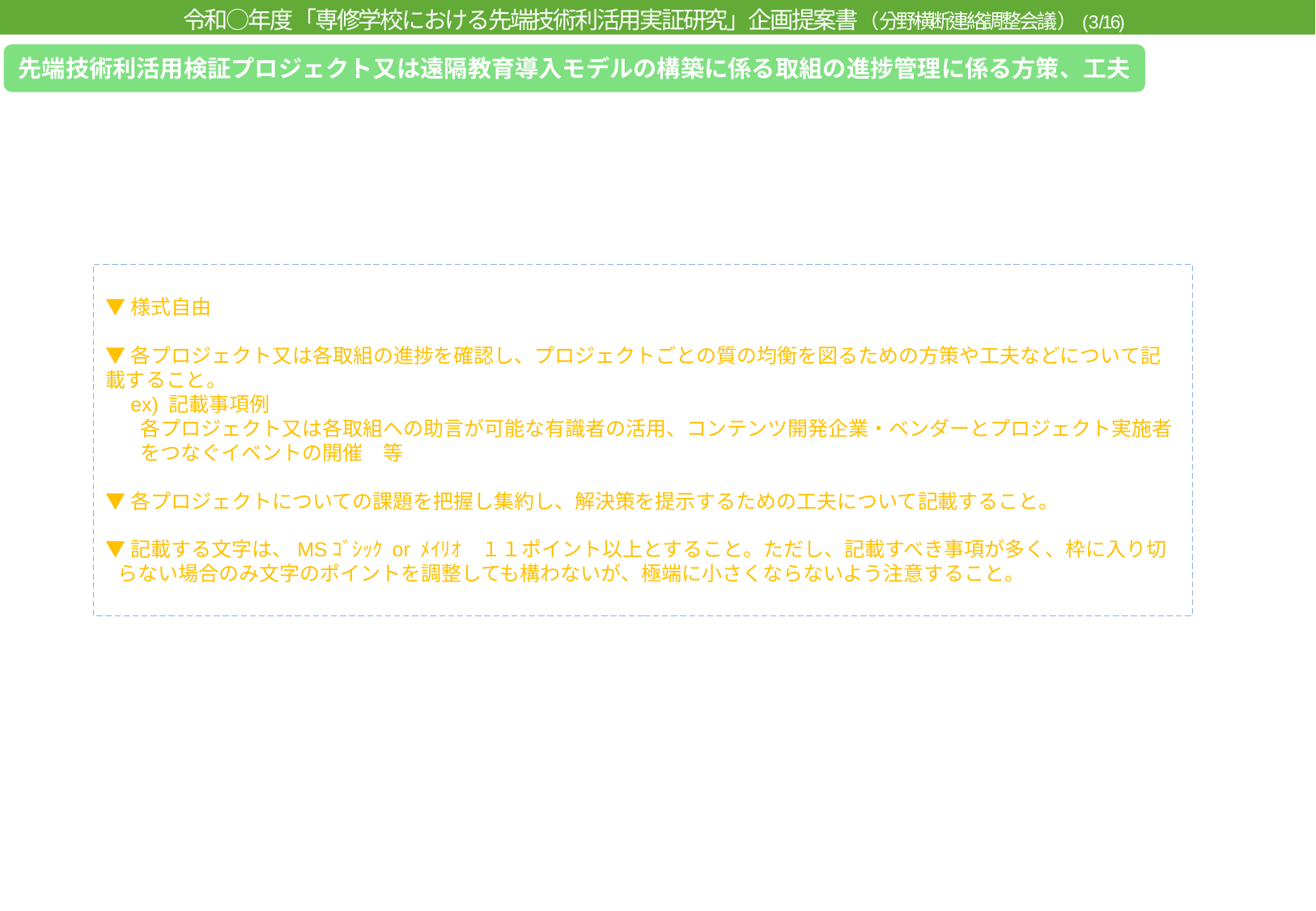

令和○年度「専修学校における先端技術利活用実証研究」企画提案書（分野横断連絡調整会議）(3/16)
先端技術利活用検証プロジェクト又は遠隔教育導入モデルの構築に係る取組の進捗管理に係る方策、工夫

▼様式自由

▼各プロジェクト又は各取組の進捗を確認し、プロジェクトごとの質の均衡を図るための方策や工夫などについて記載すること。
　ex) 記載事項例
各プロジェクト又は各取組への助言が可能な有識者の活用、コンテンツ開発企業・ベンダーとプロジェクト実施者をつなぐイベントの開催　等

▼各プロジェクトについての課題を把握し集約し、解決策を提示するための工夫について記載すること。

▼記載する文字は、MSｺﾞｼｯｸ or ﾒｲﾘｵ　１１ポイント以上とすること。ただし、記載すべき事項が多く、枠に入り切らない場合のみ文字のポイントを調整しても構わないが、極端に小さくならないよう注意すること。